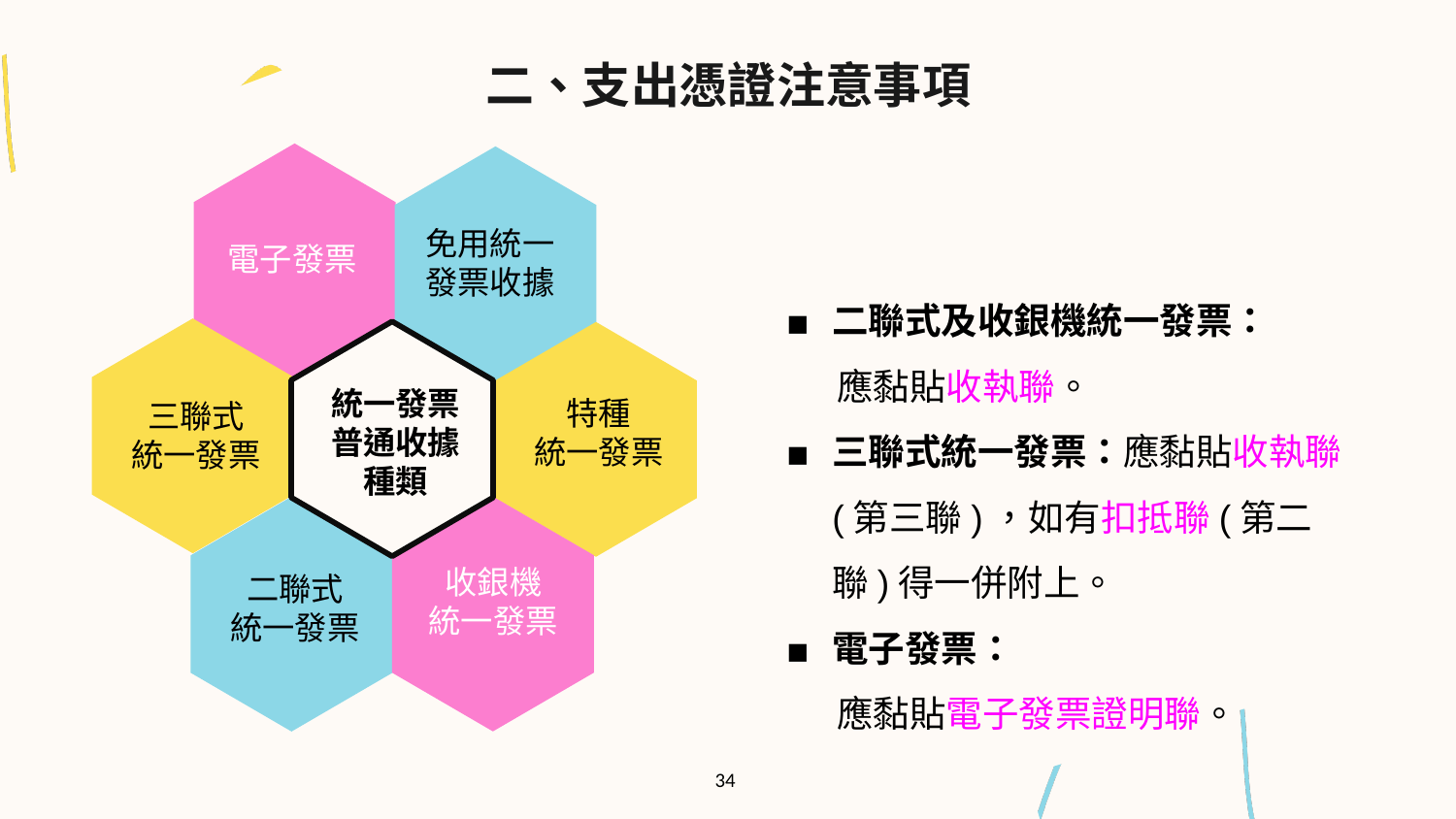

二、支出憑證注意事項

免用統一
發票收據
電子發票
二聯式及收銀機統一發票：
     應黏貼收執聯。
三聯式統一發票：應黏貼收執聯(第三聯)，如有扣抵聯(第二聯)得一併附上。
電子發票：
     應黏貼電子發票證明聯。

統一發票
普通收據
種類
特種
統一發票
三聯式
統一發票

收銀機
統一發票
二聯式
統一發票

34